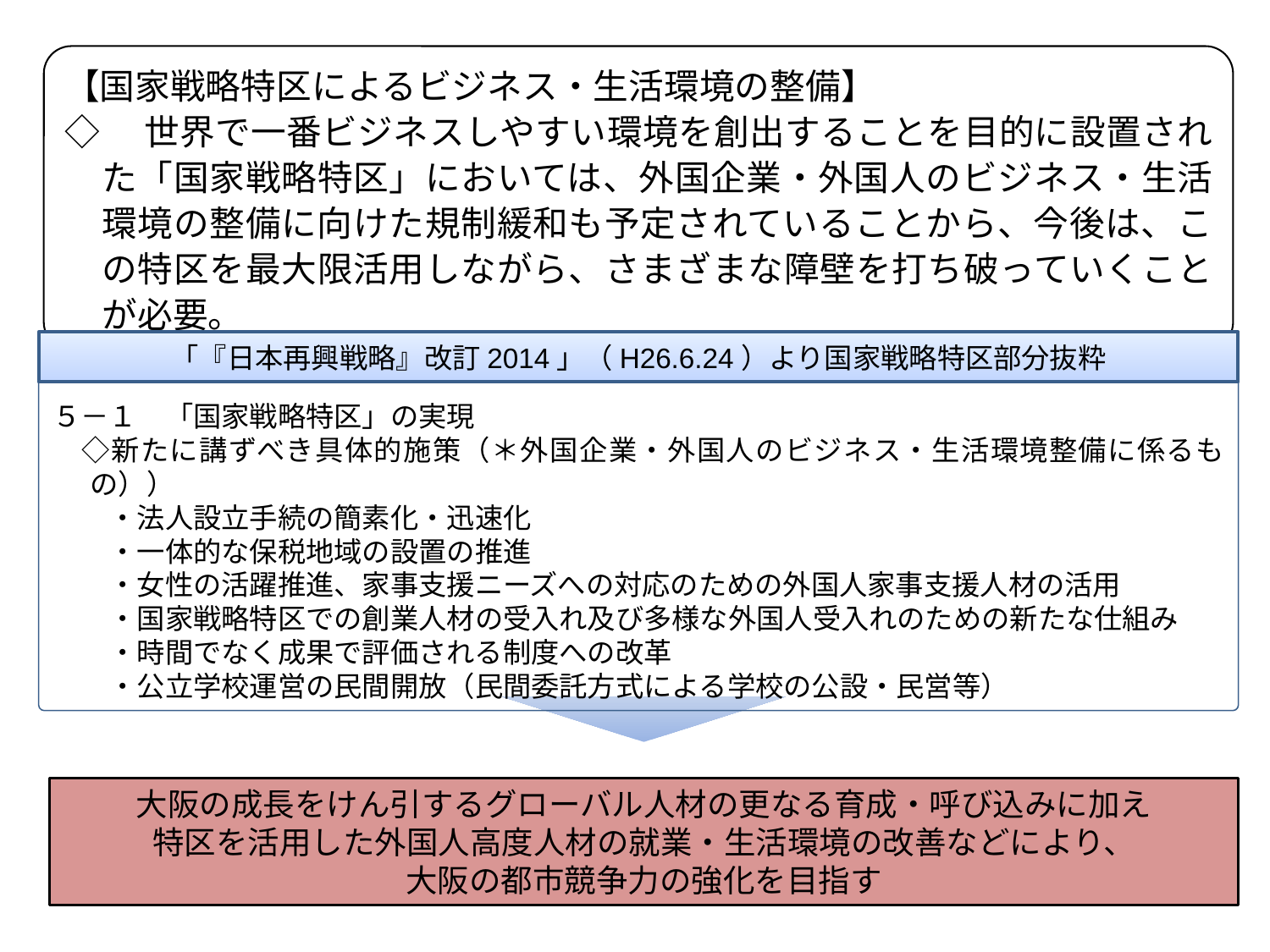

【国家戦略特区によるビジネス・生活環境の整備】
◇　世界で一番ビジネスしやすい環境を創出することを目的に設置された「国家戦略特区」においては、外国企業・外国人のビジネス・生活環境の整備に向けた規制緩和も予定されていることから、今後は、この特区を最大限活用しながら、さまざまな障壁を打ち破っていくことが必要。
「『日本再興戦略』改訂2014」（H26.6.24）より国家戦略特区部分抜粋

５－１　「国家戦略特区」の実現
　◇新たに講ずべき具体的施策（＊外国企業・外国人のビジネス・生活環境整備に係るもの））
　　・法人設立手続の簡素化・迅速化
　　・一体的な保税地域の設置の推進
　　・女性の活躍推進、家事支援ニーズへの対応のための外国人家事支援人材の活用
　　・国家戦略特区での創業人材の受入れ及び多様な外国人受入れのための新たな仕組み
　　・時間でなく成果で評価される制度への改革
　　・公立学校運営の民間開放（民間委託方式による学校の公設・民営等）

大阪の成長をけん引するグローバル人材の更なる育成・呼び込みに加え
特区を活用した外国人高度人材の就業・生活環境の改善などにより、
大阪の都市競争力の強化を目指す